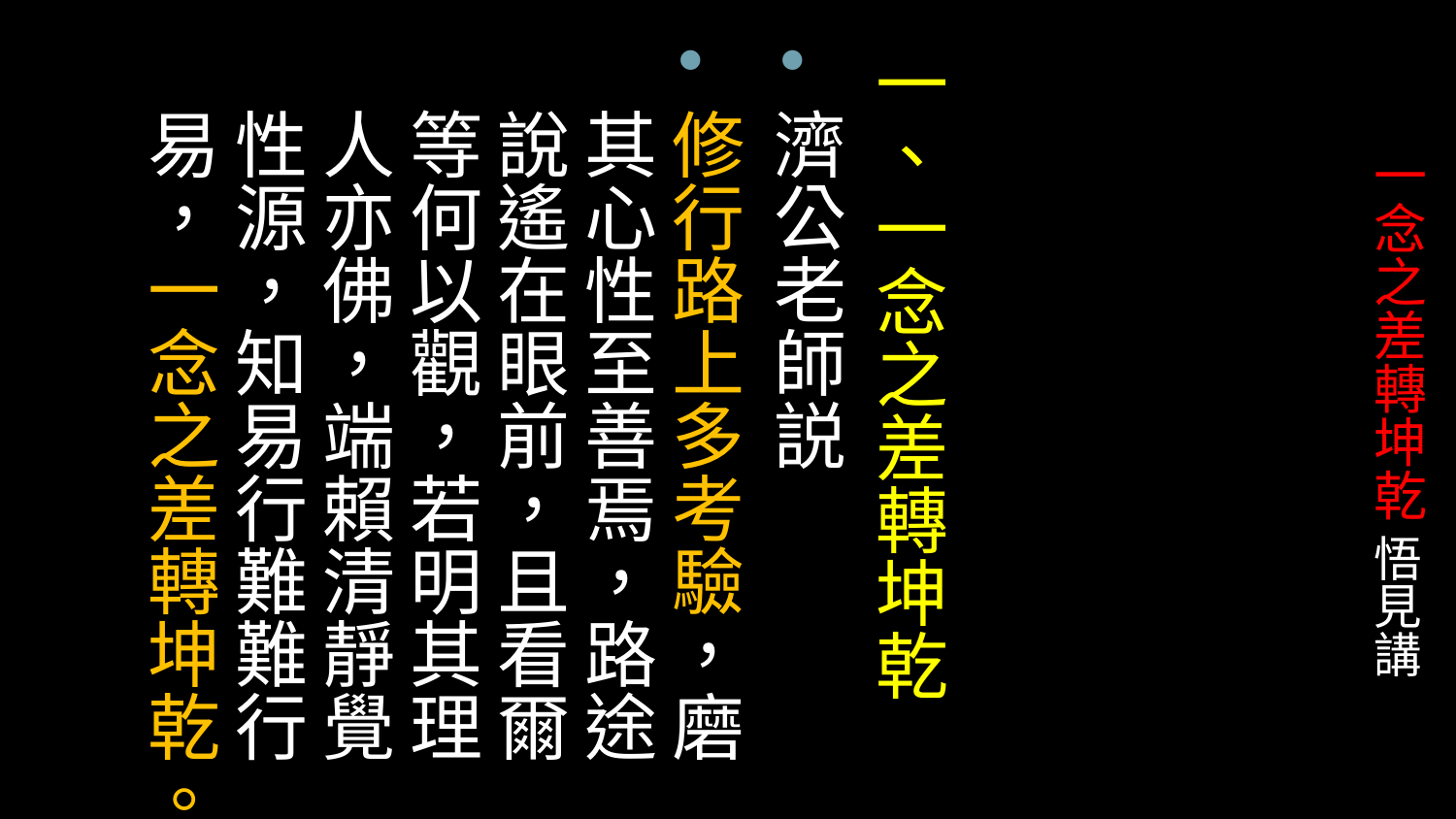

一、一念之差轉坤乾
濟公老師説
修行路上多考驗，磨其心性至善焉，路途說遙在眼前，且看爾等何以觀，若明其理人亦佛，端賴清靜覺性源，知易行難難行易，一念之差轉坤乾。

# 一念之差轉坤乾 悟見講